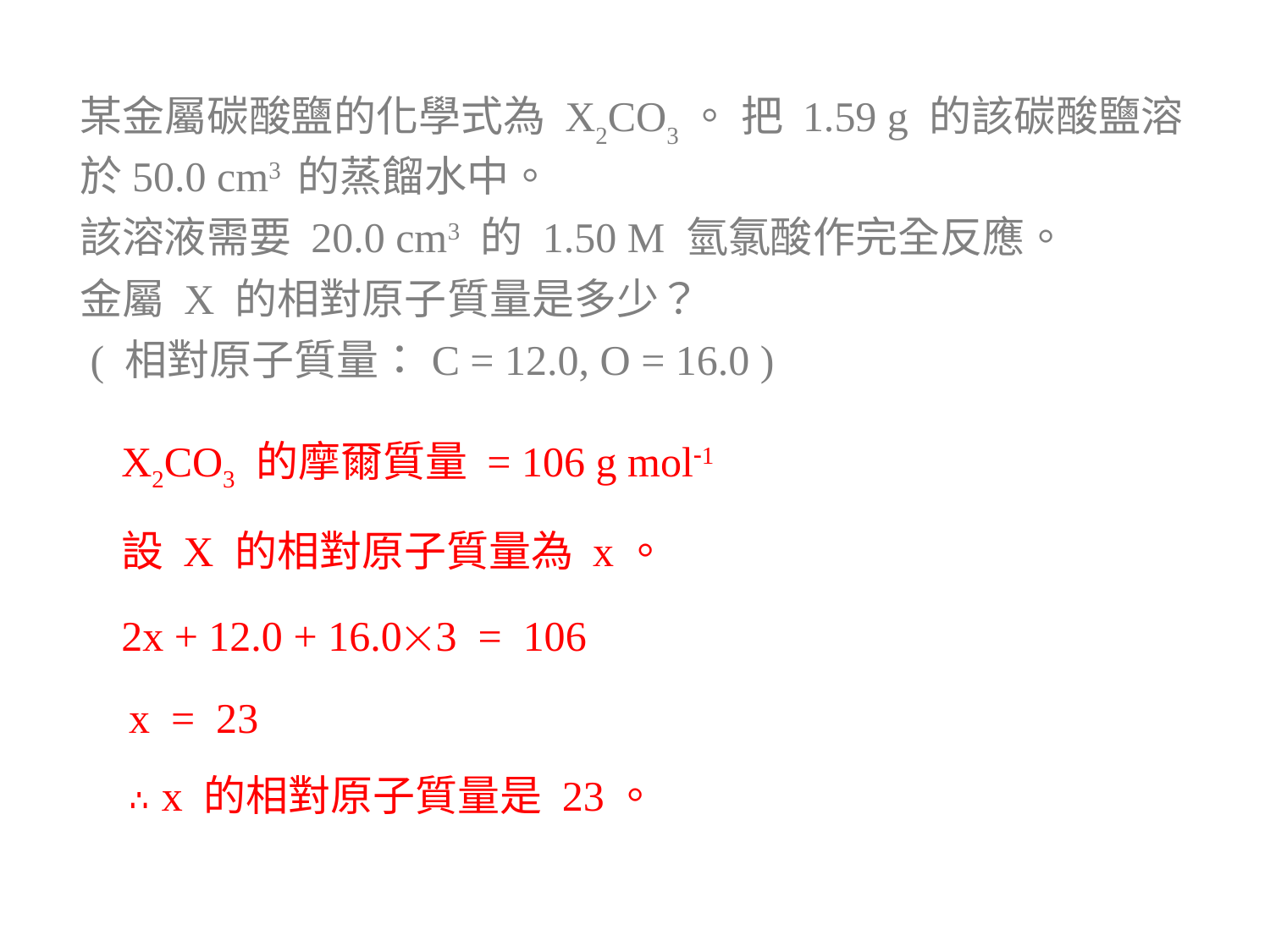

某金屬碳酸鹽的化學式為 X2CO3。 把 1.59 g 的該碳酸鹽溶於50.0 cm3 的蒸餾水中。
該溶液需要 20.0 cm3 的 1.50 M 氫氯酸作完全反應。
金屬 X 的相對原子質量是多少？
 ( 相對原子質量：C = 12.0, O = 16.0 )
X2CO3 的摩爾質量 = 106 g mol−1
設 X 的相對原子質量為 x。
2x + 12.0 + 16.0×3  =  106
x  =  23
∴ x 的相對原子質量是 23。